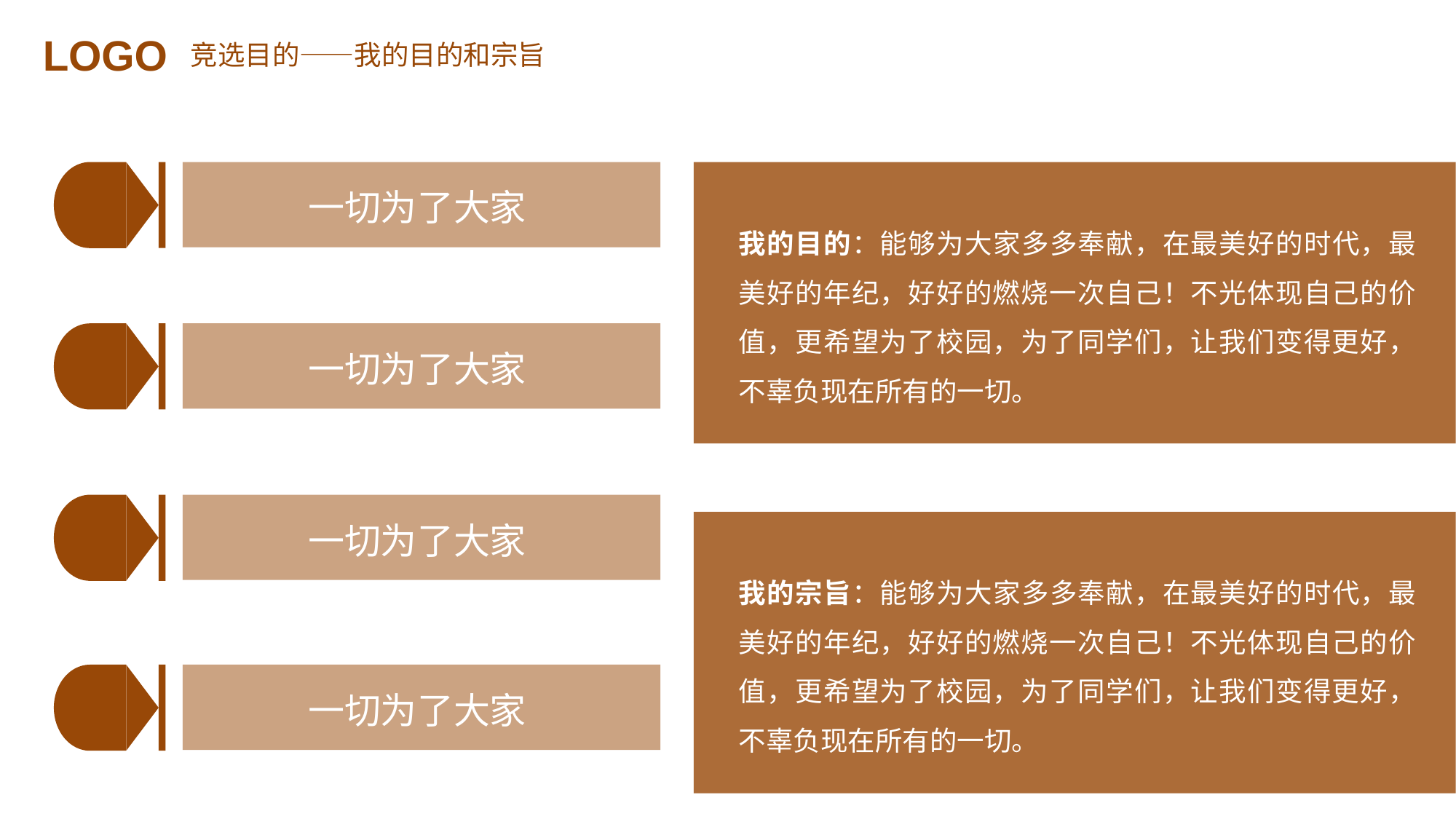

LOGO
竞选目的——我的目的和宗旨

一切为了大家
我的目的：能够为大家多多奉献，在最美好的时代，最美好的年纪，好好的燃烧一次自己！不光体现自己的价值，更希望为了校园，为了同学们，让我们变得更好，不辜负现在所有的一切。

一切为了大家

一切为了大家
我的宗旨：能够为大家多多奉献，在最美好的时代，最美好的年纪，好好的燃烧一次自己！不光体现自己的价值，更希望为了校园，为了同学们，让我们变得更好，不辜负现在所有的一切。

一切为了大家